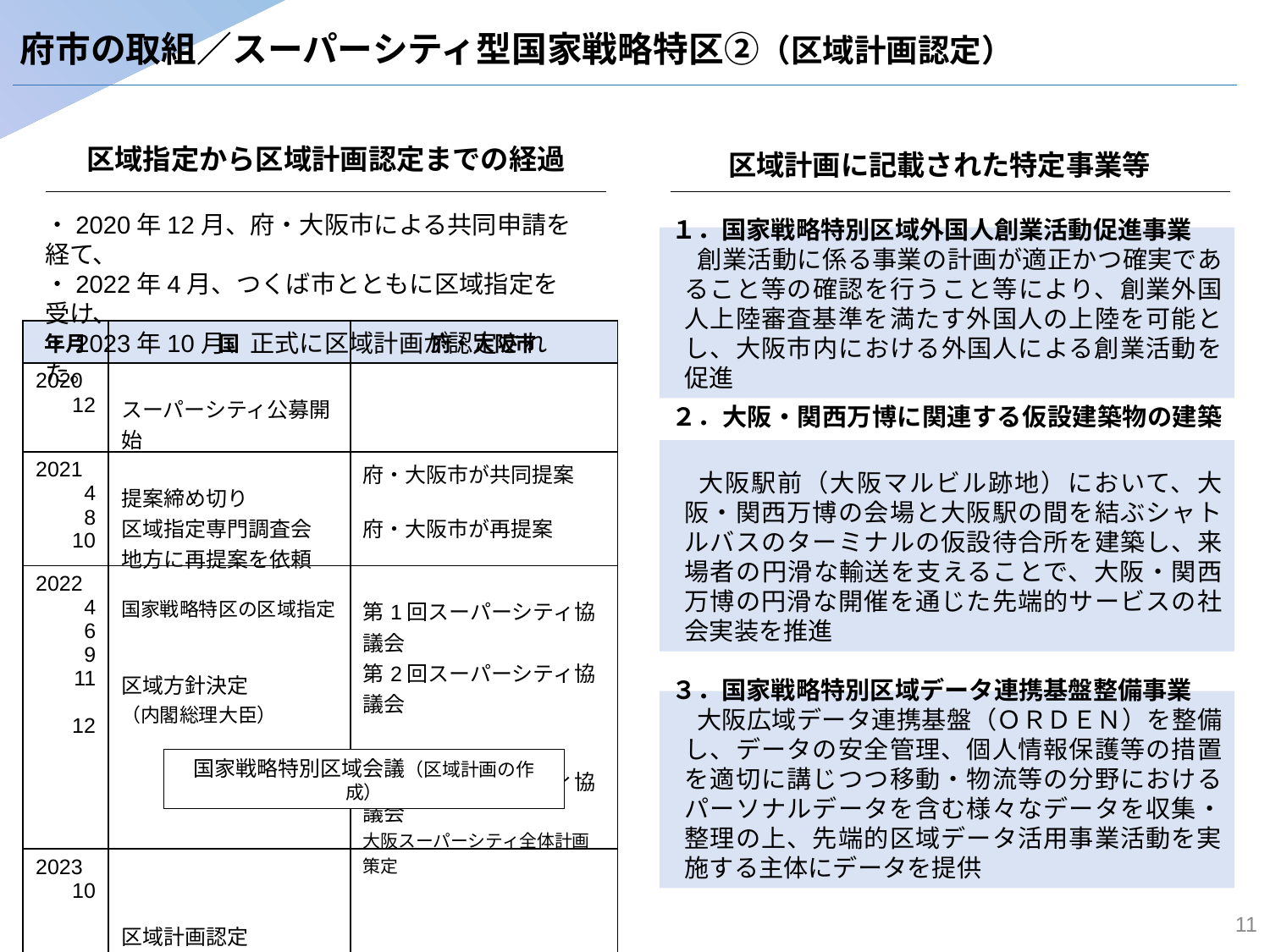

府市の取組／スーパーシティ型国家戦略特区②（区域計画認定）
区域指定から区域計画認定までの経過
区域計画に記載された特定事業等
・2020年12月、府・大阪市による共同申請を経て、
・2022年4月、つくば市とともに区域指定を受け、
・2023年10月、正式に区域計画が認定された。
１．国家戦略特別区域外国人創業活動促進事業
　創業活動に係る事業の計画が適正かつ確実であること等の確認を行うこと等により、創業外国人上陸審査基準を満たす外国人の上陸を可能とし、大阪市内における外国人による創業活動を促進
| 年月 | 国 | 府・大阪市 |
| --- | --- | --- |
| 2020 12 | スーパーシティ公募開始 |  |
| 2021 4 8 10 | 提案締め切り 区域指定専門調査会 地方に再提案を依頼 | 府・大阪市が共同提案 府・大阪市が再提案 |
| 2022 4 6 9 11 12 | 国家戦略特区の区域指定 区域方針決定 （内閣総理大臣） | 第1回スーパーシティ協議会 第2回スーパーシティ協議会 第3回スーパーシティ協議会 大阪スーパーシティ全体計画策定 |
| 2023 10 | 区域計画認定 （内閣総理大臣） |  |

２．大阪・関西万博に関連する仮設建築物の建築
　大阪駅前（大阪マルビル跡地）において、大阪・関西万博の会場と大阪駅の間を結ぶシャトルバスのターミナルの仮設待合所を建築し、来場者の円滑な輸送を支えることで、大阪・関西万博の円滑な開催を通じた先端的サービスの社会実装を推進

３．国家戦略特別区域データ連携基盤整備事業
　大阪広域データ連携基盤（ＯＲＤＥＮ）を整備し、データの安全管理、個人情報保護等の措置を適切に講じつつ移動・物流等の分野におけるパーソナルデータを含む様々なデータを収集・整理の上、先端的区域データ活用事業活動を実施する主体にデータを提供
国家戦略特別区域会議（区域計画の作成）
11